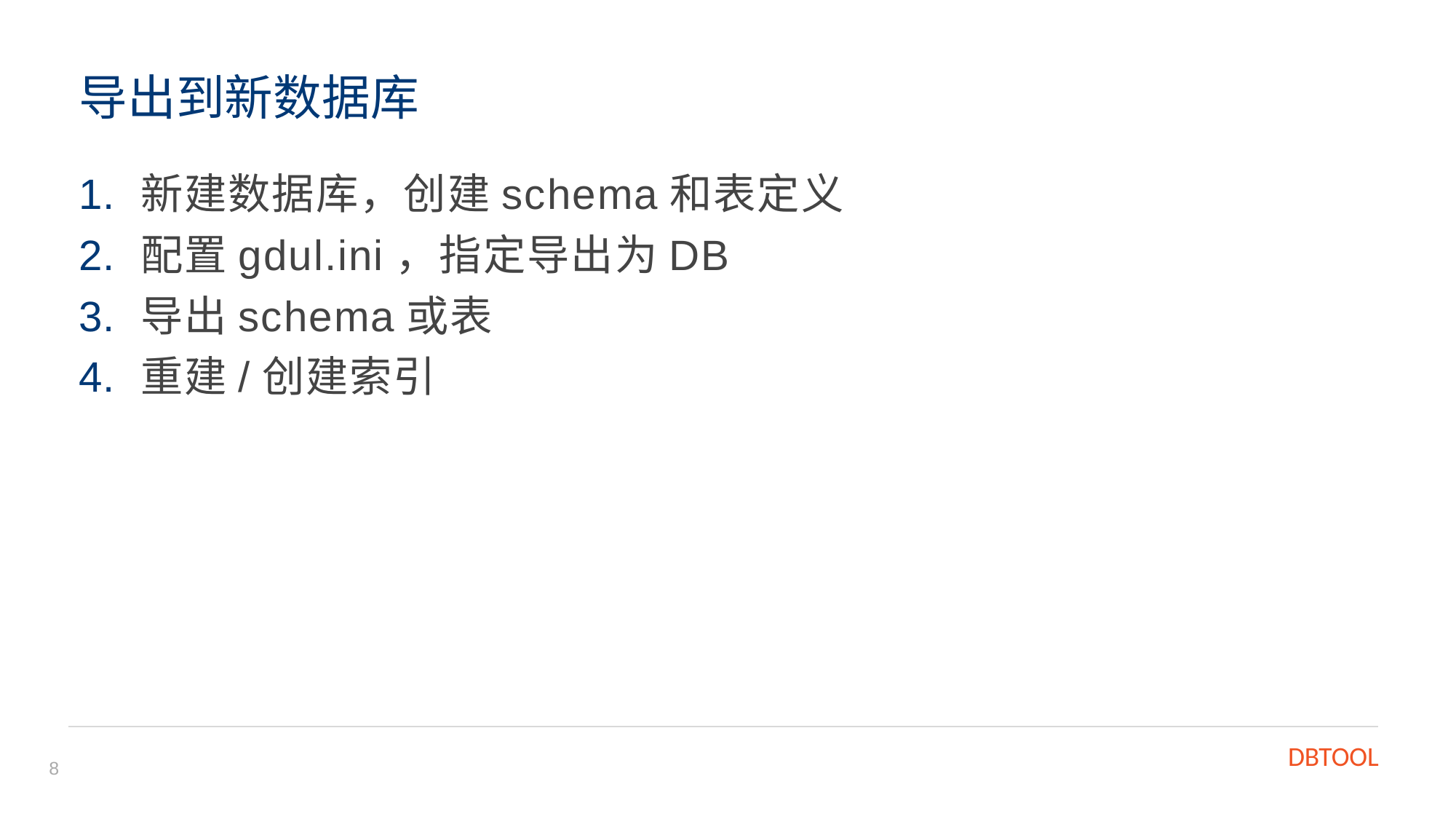

导出到新数据库
新建数据库，创建schema和表定义
配置gdul.ini，指定导出为DB
导出schema或表
重建/创建索引